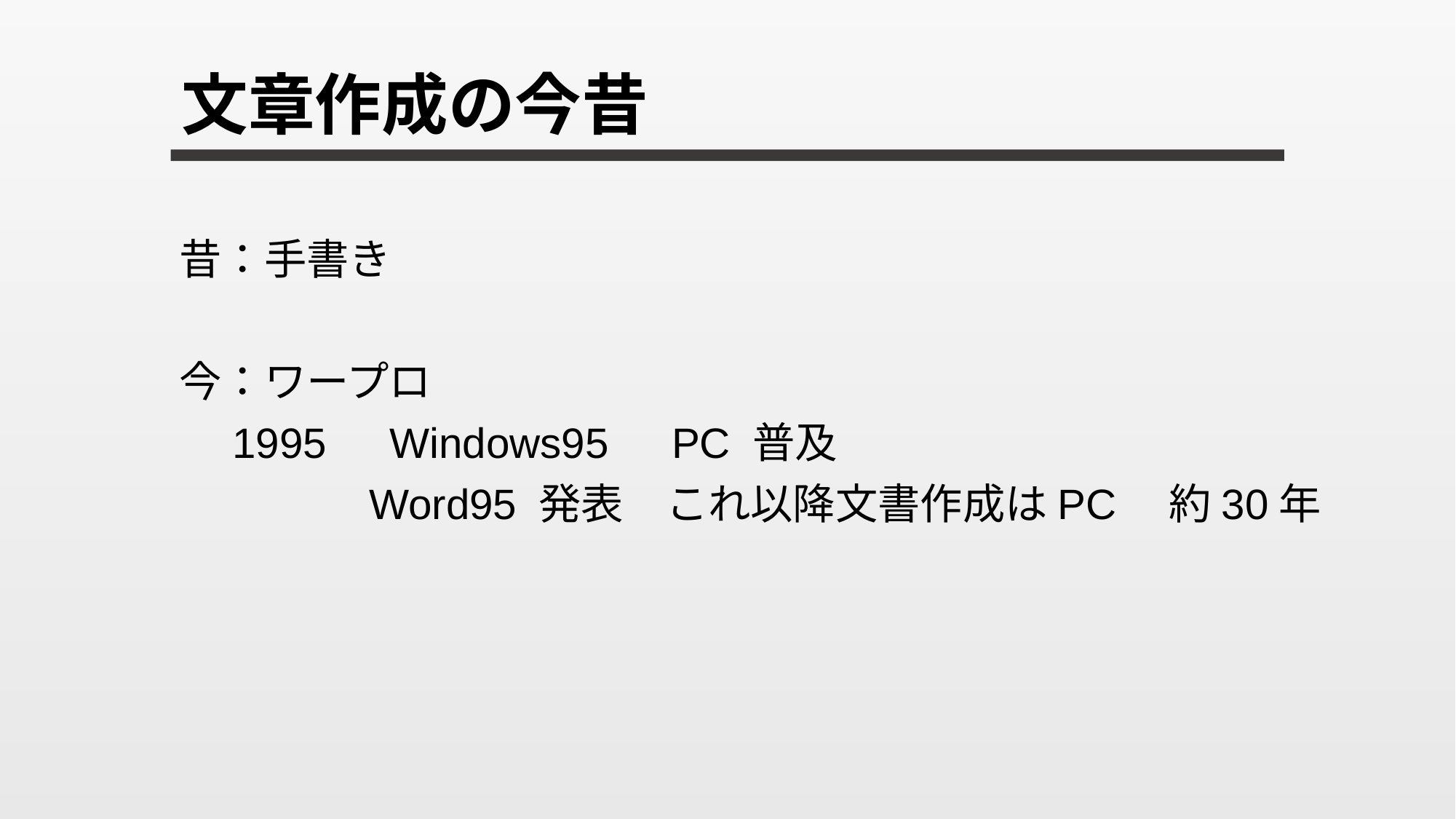

# 文章作成の今昔
昔：手書き

今：ワープロ
　1995　Windows95　PC 普及
　　　　 Word95 発表　これ以降文書作成はPC　約30年